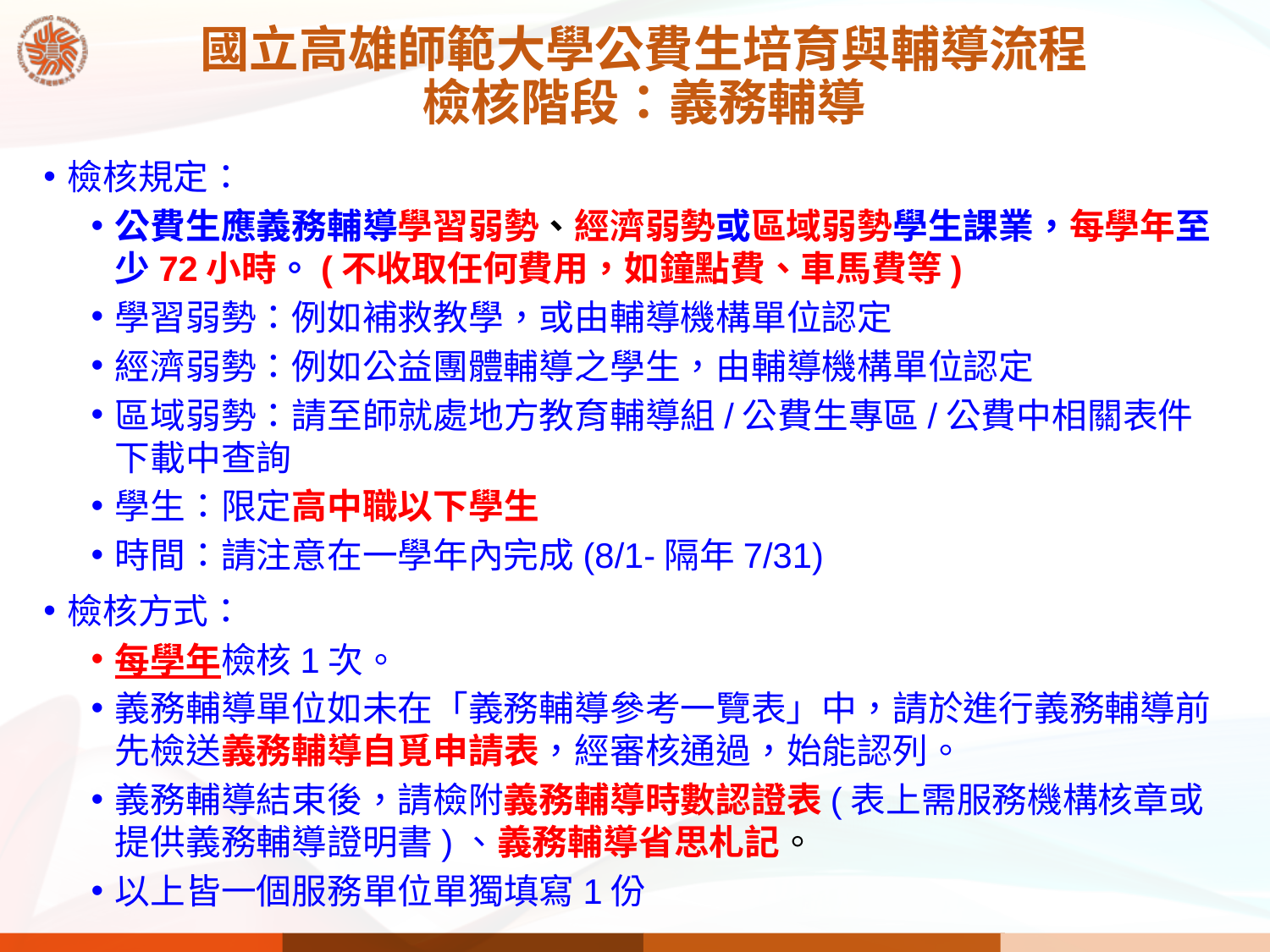

# 國立高雄師範大學公費生培育與輔導流程 檢核階段：義務輔導
檢核規定：
公費生應義務輔導學習弱勢、經濟弱勢或區域弱勢學生課業，每學年至少72小時。(不收取任何費用，如鐘點費、車馬費等)
學習弱勢：例如補救教學，或由輔導機構單位認定
經濟弱勢：例如公益團體輔導之學生，由輔導機構單位認定
區域弱勢：請至師就處地方教育輔導組/公費生專區/公費中相關表件下載中查詢
學生：限定高中職以下學生
時間：請注意在一學年內完成(8/1-隔年7/31)
檢核方式：
每學年檢核1次。
義務輔導單位如未在「義務輔導參考一覽表」中，請於進行義務輔導前先檢送義務輔導自覓申請表，經審核通過，始能認列。
義務輔導結束後，請檢附義務輔導時數認證表(表上需服務機構核章或提供義務輔導證明書)、義務輔導省思札記。
以上皆一個服務單位單獨填寫1份